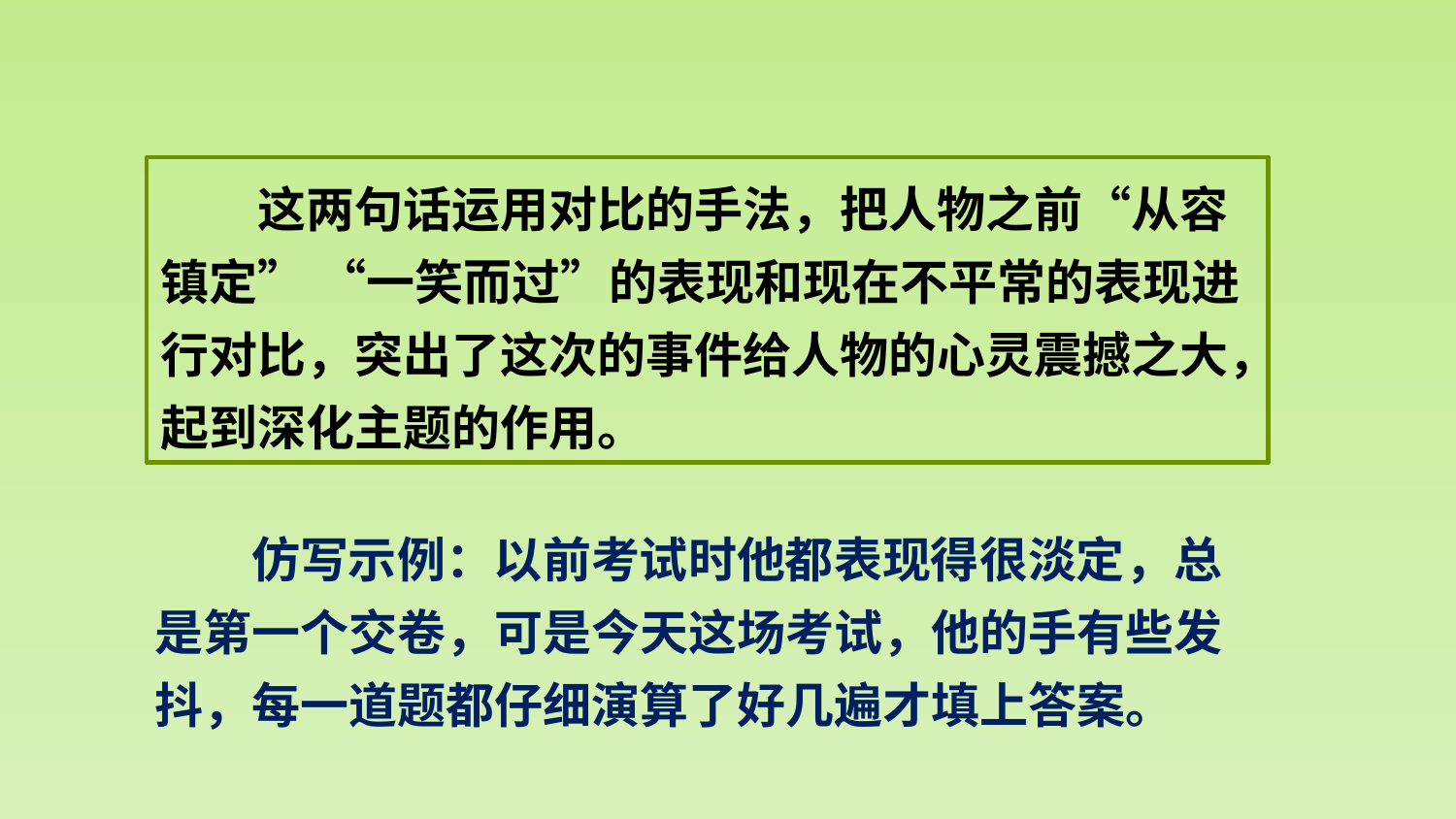

这两句话运用对比的手法，把人物之前“从容镇定” “一笑而过”的表现和现在不平常的表现进行对比，突出了这次的事件给人物的心灵震撼之大，起到深化主题的作用。
仿写示例：以前考试时他都表现得很淡定，总是第一个交卷，可是今天这场考试，他的手有些发抖，每一道题都仔细演算了好几遍才填上答案。